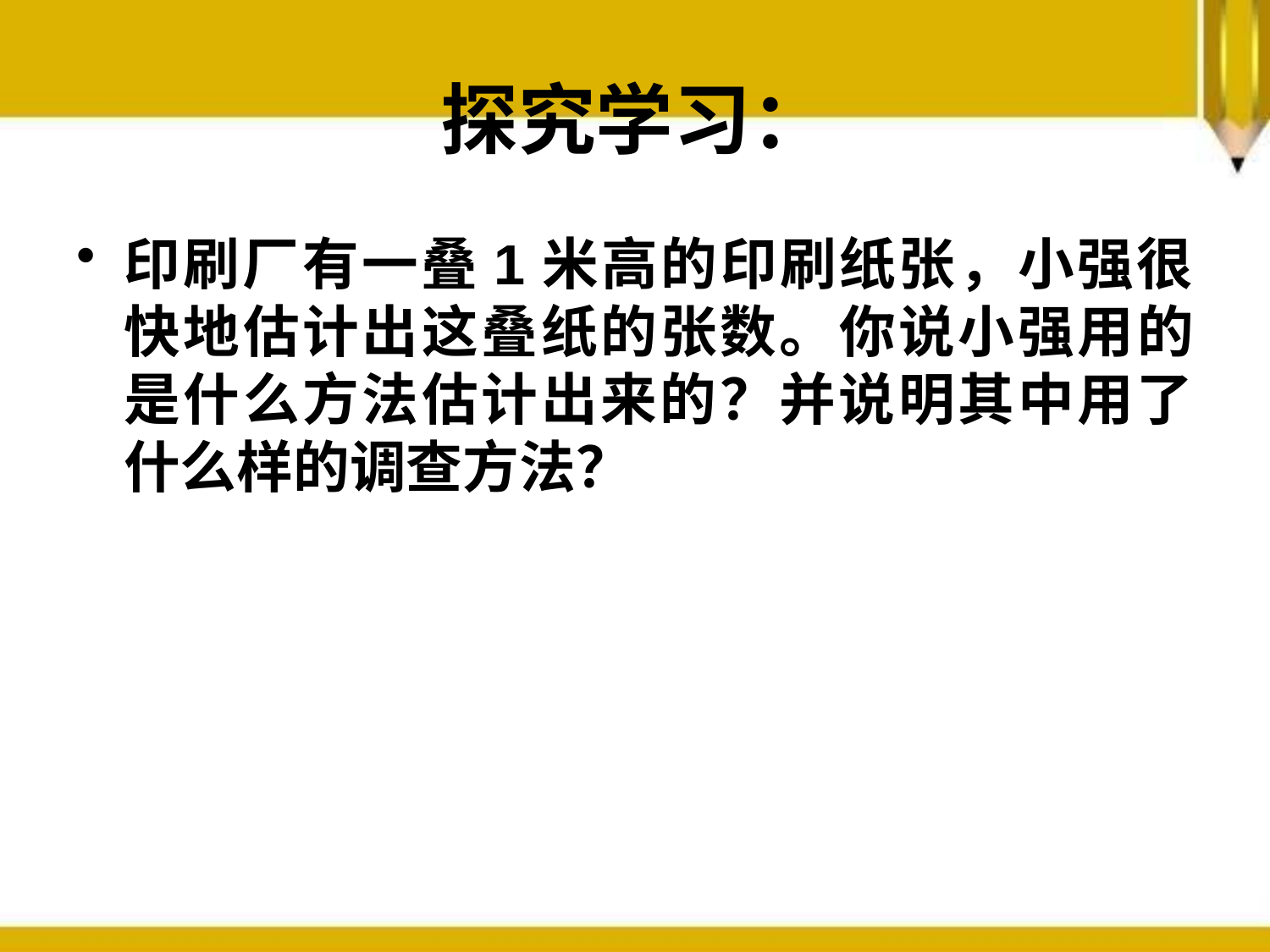

# 探究学习：
印刷厂有一叠1米高的印刷纸张，小强很快地估计出这叠纸的张数。你说小强用的是什么方法估计出来的？并说明其中用了什么样的调查方法？